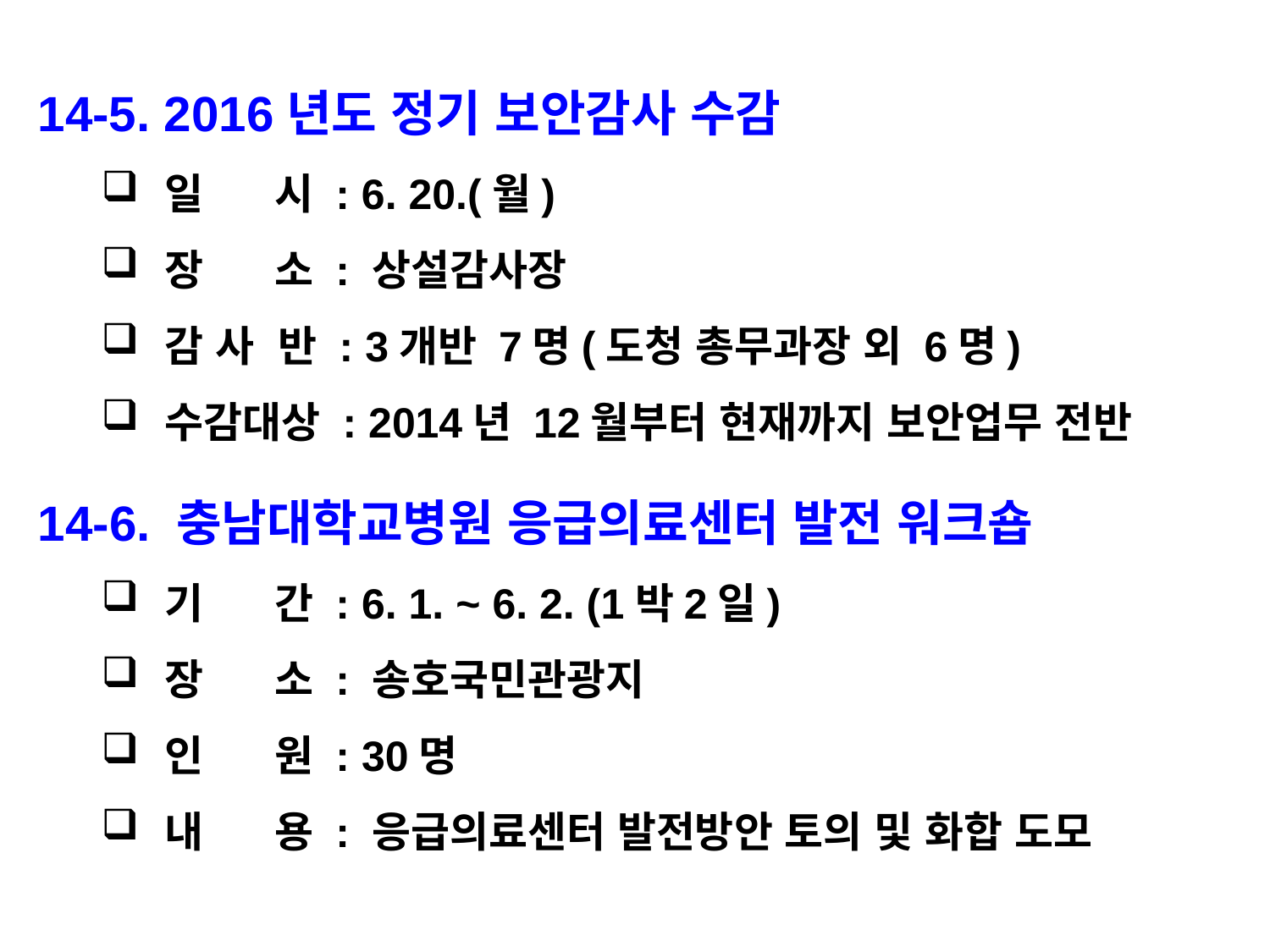

14-5. 2016년도 정기 보안감사 수감
일      시 : 6. 20.(월)
장      소 : 상설감사장
감 사  반 : 3개반 7명(도청 총무과장 외 6명)
수감대상 : 2014년 12월부터 현재까지 보안업무 전반
14-6. 충남대학교병원 응급의료센터 발전 워크숍
기      간 : 6. 1. ~ 6. 2. (1박2일)
장      소 : 송호국민관광지
인      원 : 30명
내      용 : 응급의료센터 발전방안 토의 및 화합 도모